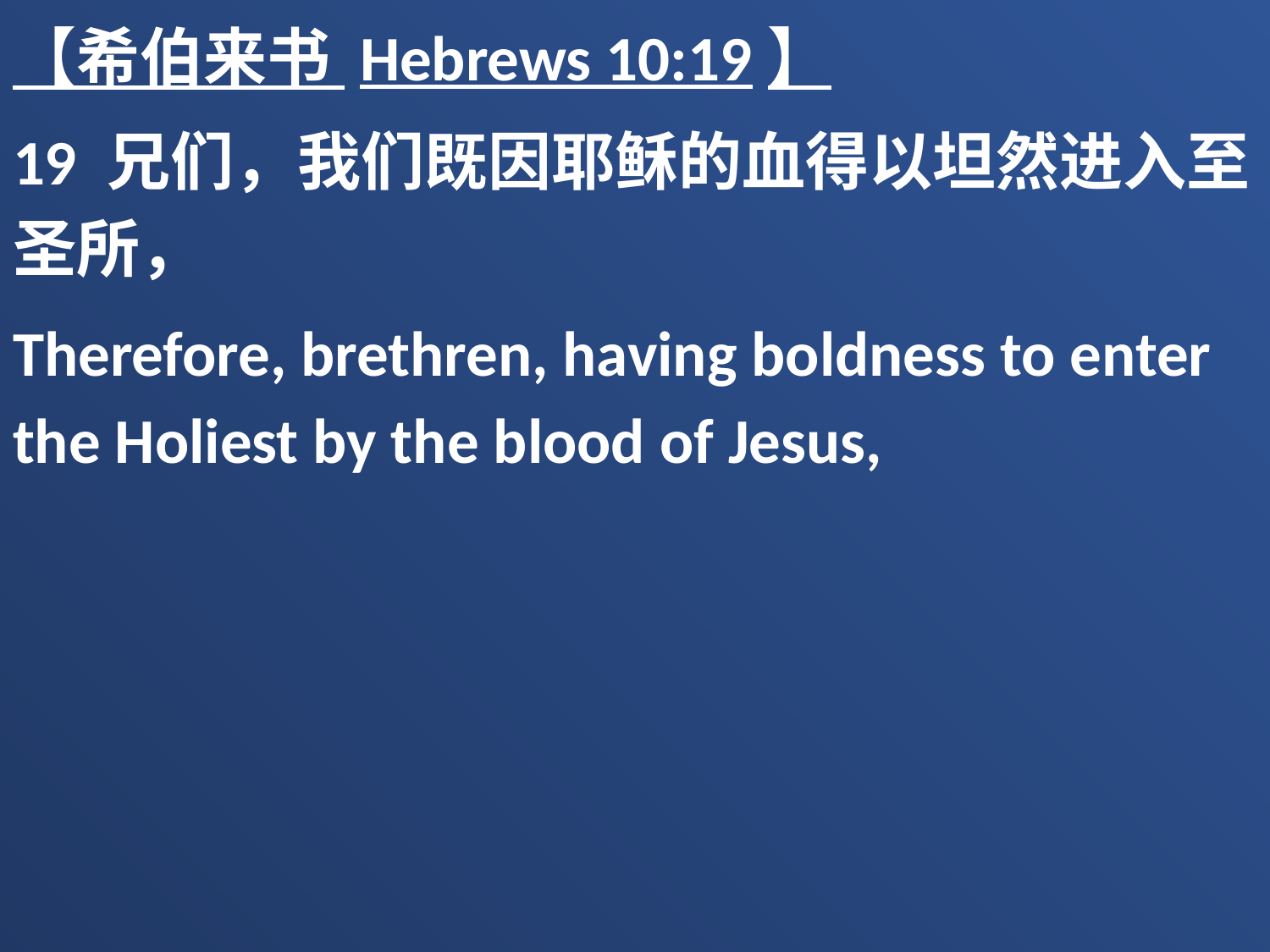

【希伯来书 Hebrews 10:19】
19 兄们，我们既因耶稣的血得以坦然进入至圣所，
Therefore, brethren, having boldness to enter the Holiest by the blood of Jesus,